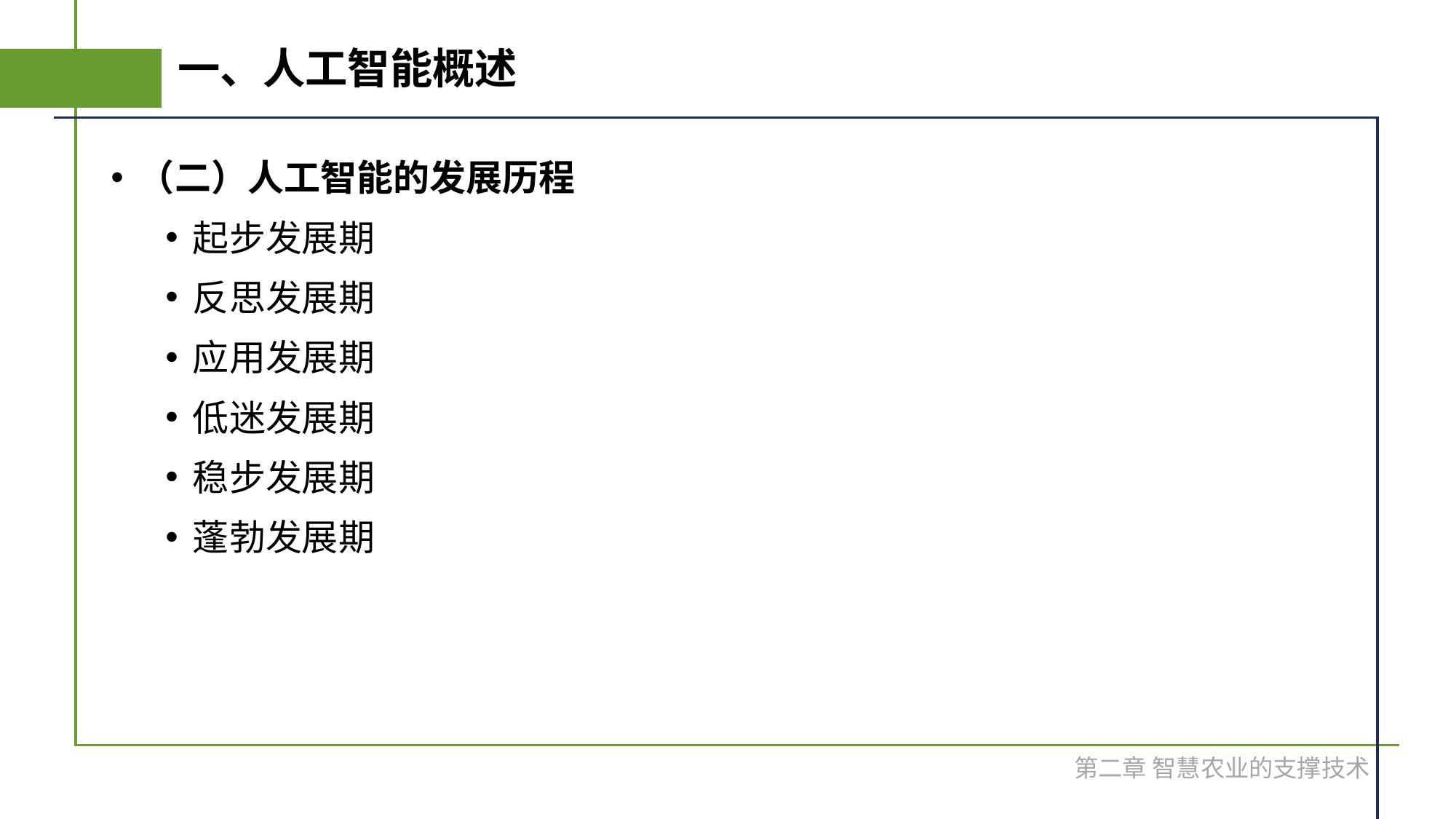

# 一、人工智能概述
（二）人工智能的发展历程
起步发展期
反思发展期
应用发展期
低迷发展期
稳步发展期
蓬勃发展期
第二章 智慧农业的支撑技术